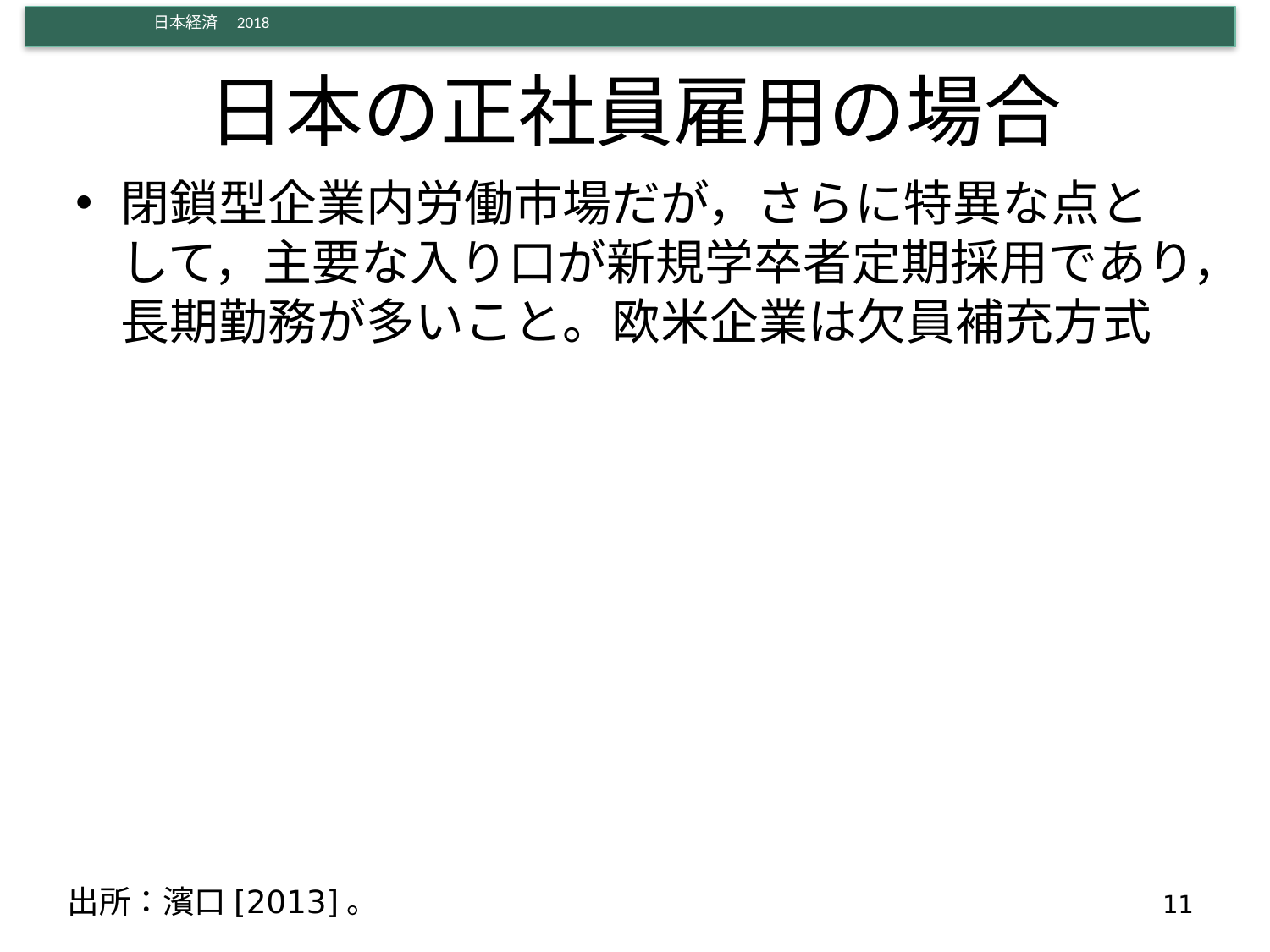

# 日本の正社員雇用の場合
閉鎖型企業内労働市場だが，さらに特異な点として，主要な入り口が新規学卒者定期採用であり，長期勤務が多いこと。欧米企業は欠員補充方式
出所：濱口[2013]。
11